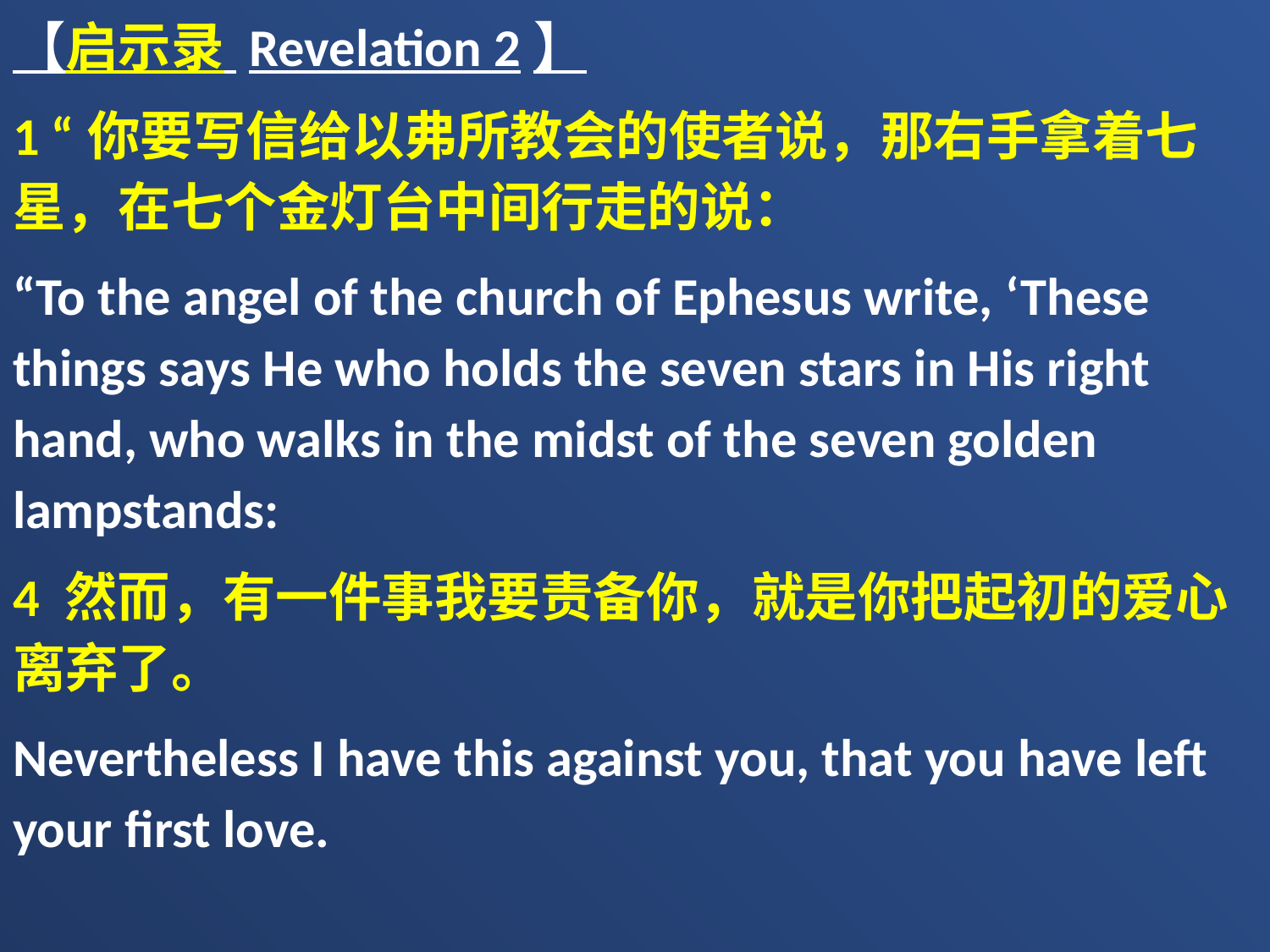

【启示录 Revelation 2】
1 “你要写信给以弗所教会的使者说，那右手拿着七星，在七个金灯台中间行走的说：
“To the angel of the church of Ephesus write, ‘These things says He who holds the seven stars in His right hand, who walks in the midst of the seven golden lampstands:
4 然而，有一件事我要责备你，就是你把起初的爱心离弃了。
Nevertheless I have this against you, that you have left your first love.